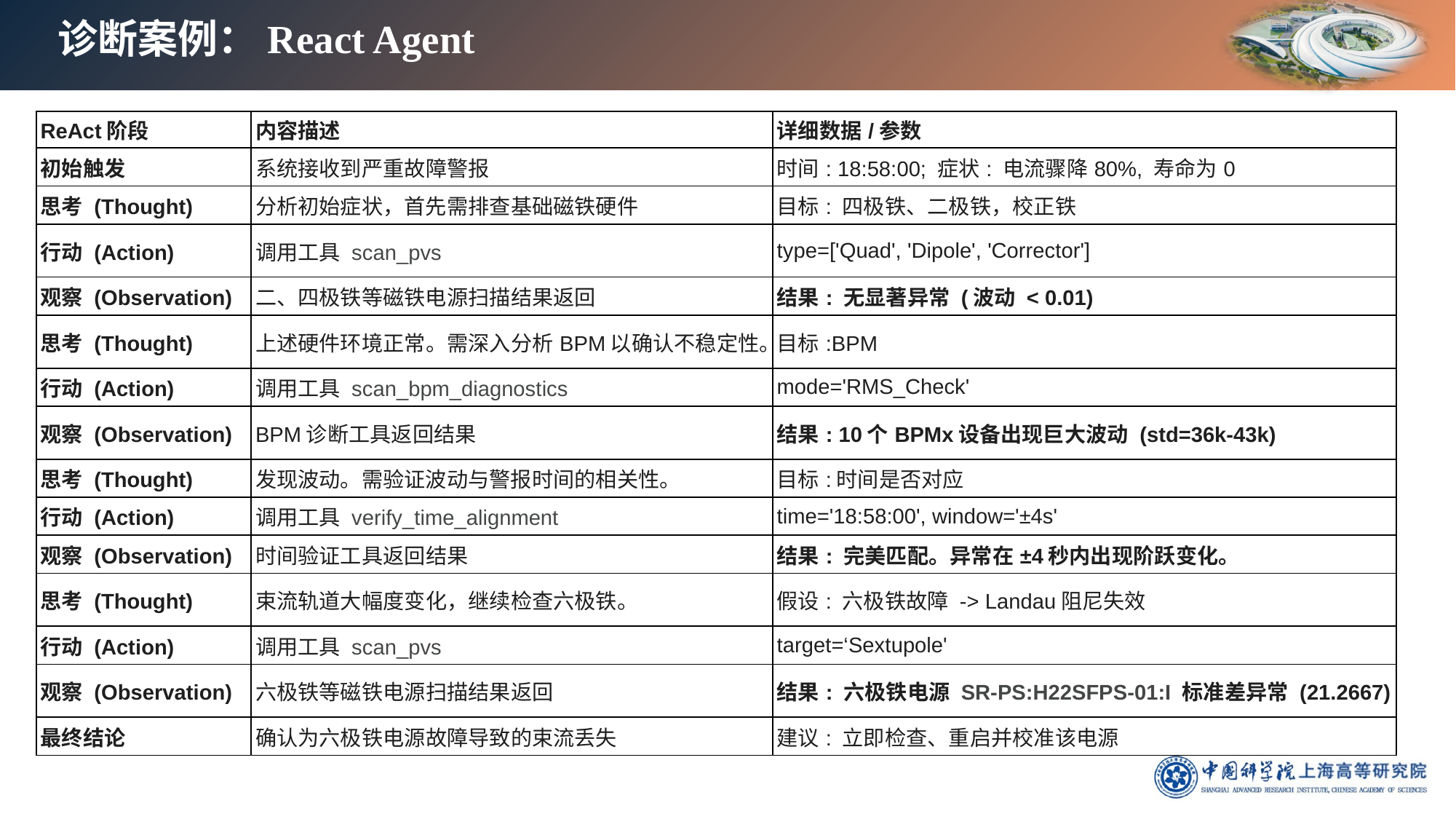

# 诊断案例：React Agent
| ReAct阶段 | 内容描述 | 详细数据/参数 |
| --- | --- | --- |
| 初始触发 | 系统接收到严重故障警报 | 时间: 18:58:00; 症状: 电流骤降80%, 寿命为0 |
| 思考 (Thought) | 分析初始症状，首先需排查基础磁铁硬件 | 目标: 四极铁、二极铁，校正铁 |
| 行动 (Action) | 调用工具 scan\_pvs | type=['Quad', 'Dipole', 'Corrector'] |
| 观察 (Observation) | 二、四极铁等磁铁电源扫描结果返回 | 结果: 无显著异常 (波动 < 0.01) |
| 思考 (Thought) | 上述硬件环境正常。需深入分析BPM以确认不稳定性。 | 目标:BPM |
| 行动 (Action) | 调用工具 scan\_bpm\_diagnostics | mode='RMS\_Check' |
| 观察 (Observation) | BPM诊断工具返回结果 | 结果: 10个BPMx设备出现巨大波动 (std=36k-43k) |
| 思考 (Thought) | 发现波动。需验证波动与警报时间的相关性。 | 目标:时间是否对应 |
| 行动 (Action) | 调用工具 verify\_time\_alignment | time='18:58:00', window='±4s' |
| 观察 (Observation) | 时间验证工具返回结果 | 结果: 完美匹配。异常在±4秒内出现阶跃变化。 |
| 思考 (Thought) | 束流轨道大幅度变化，继续检查六极铁。 | 假设: 六极铁故障 -> Landau阻尼失效 |
| 行动 (Action) | 调用工具 scan\_pvs | target=‘Sextupole' |
| 观察 (Observation) | 六极铁等磁铁电源扫描结果返回 | 结果: 六极铁电源 SR-PS:H22SFPS-01:I 标准差异常 (21.2667) |
| 最终结论 | 确认为六极铁电源故障导致的束流丢失 | 建议: 立即检查、重启并校准该电源 |